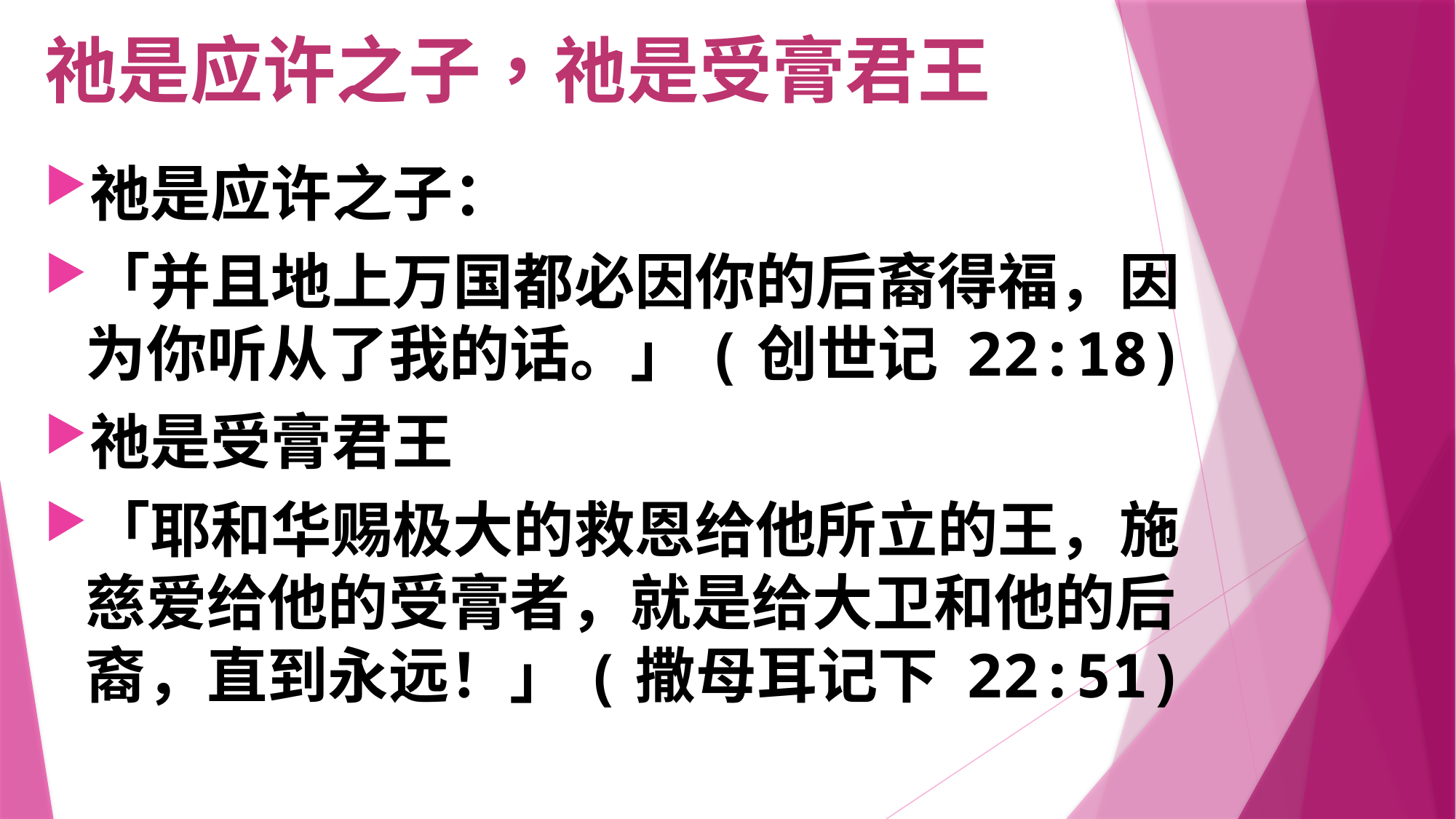

# 祂是应许之子，祂是受膏君王
祂是应许之子：
「并且地上万国都必因你的后裔得福，因为你听从了我的话。」(创世记 22:18)
祂是受膏君王
「耶和华赐极大的救恩给他所立的王，施慈爱给他的受膏者，就是给大卫和他的后裔，直到永远！」(撒母耳记下 22:51)